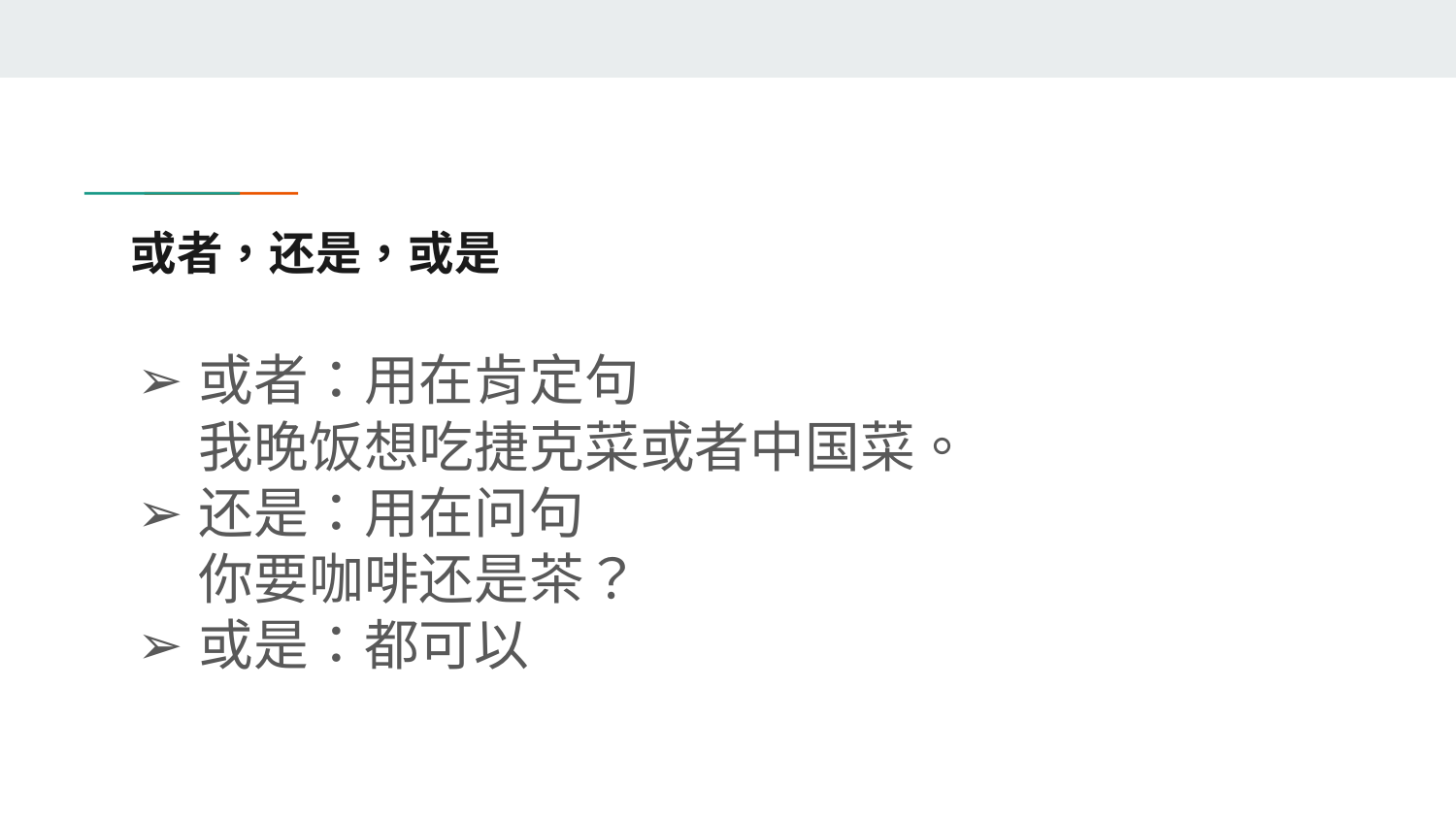

# 或者，还是，或是
或者：用在肯定句
我晚饭想吃捷克菜或者中国菜。
还是：用在问句
你要咖啡还是茶？
或是：都可以